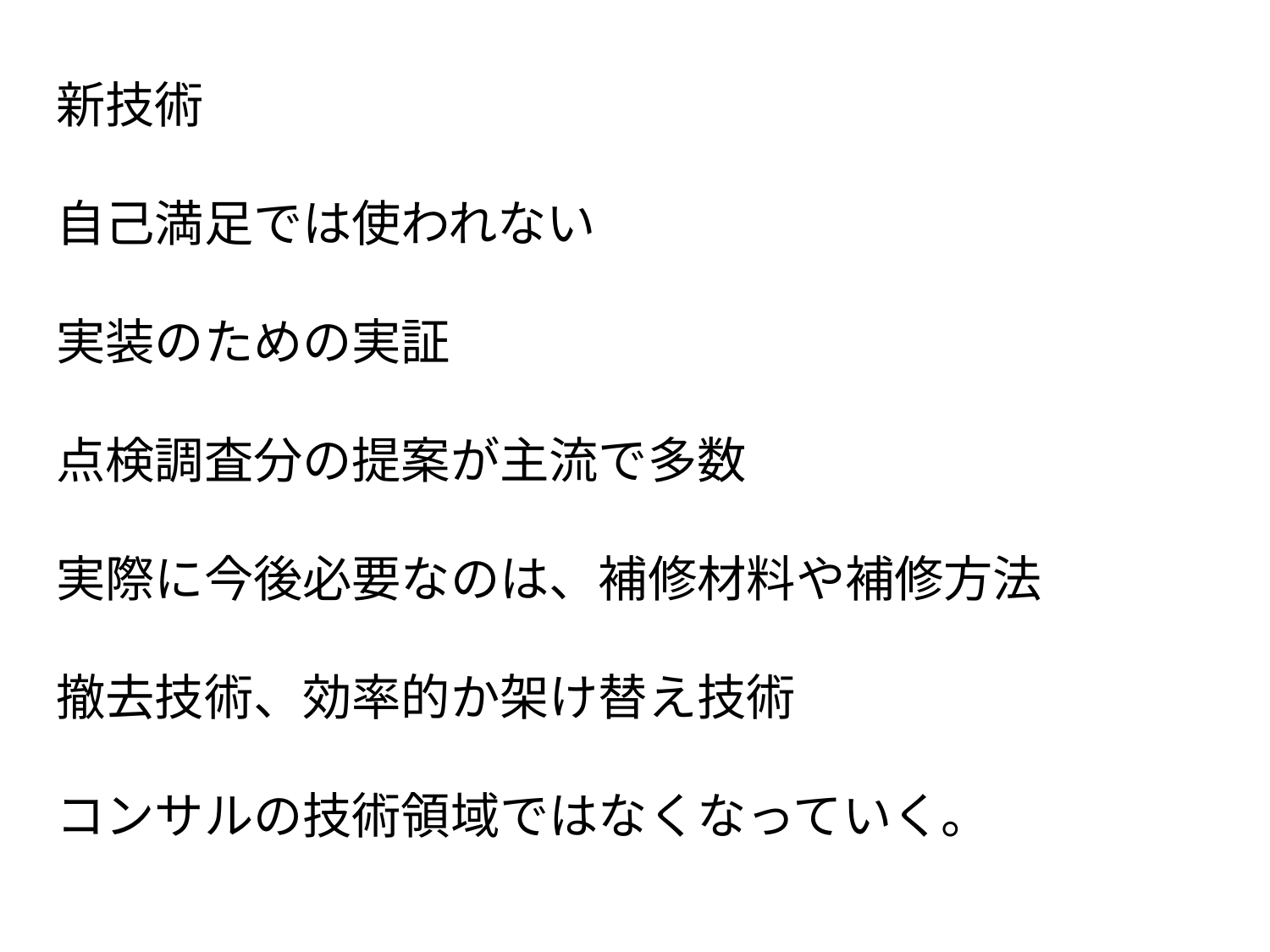

新技術

自己満足では使われない

実装のための実証

点検調査分の提案が主流で多数

実際に今後必要なのは、補修材料や補修方法

撤去技術、効率的か架け替え技術

コンサルの技術領域ではなくなっていく。